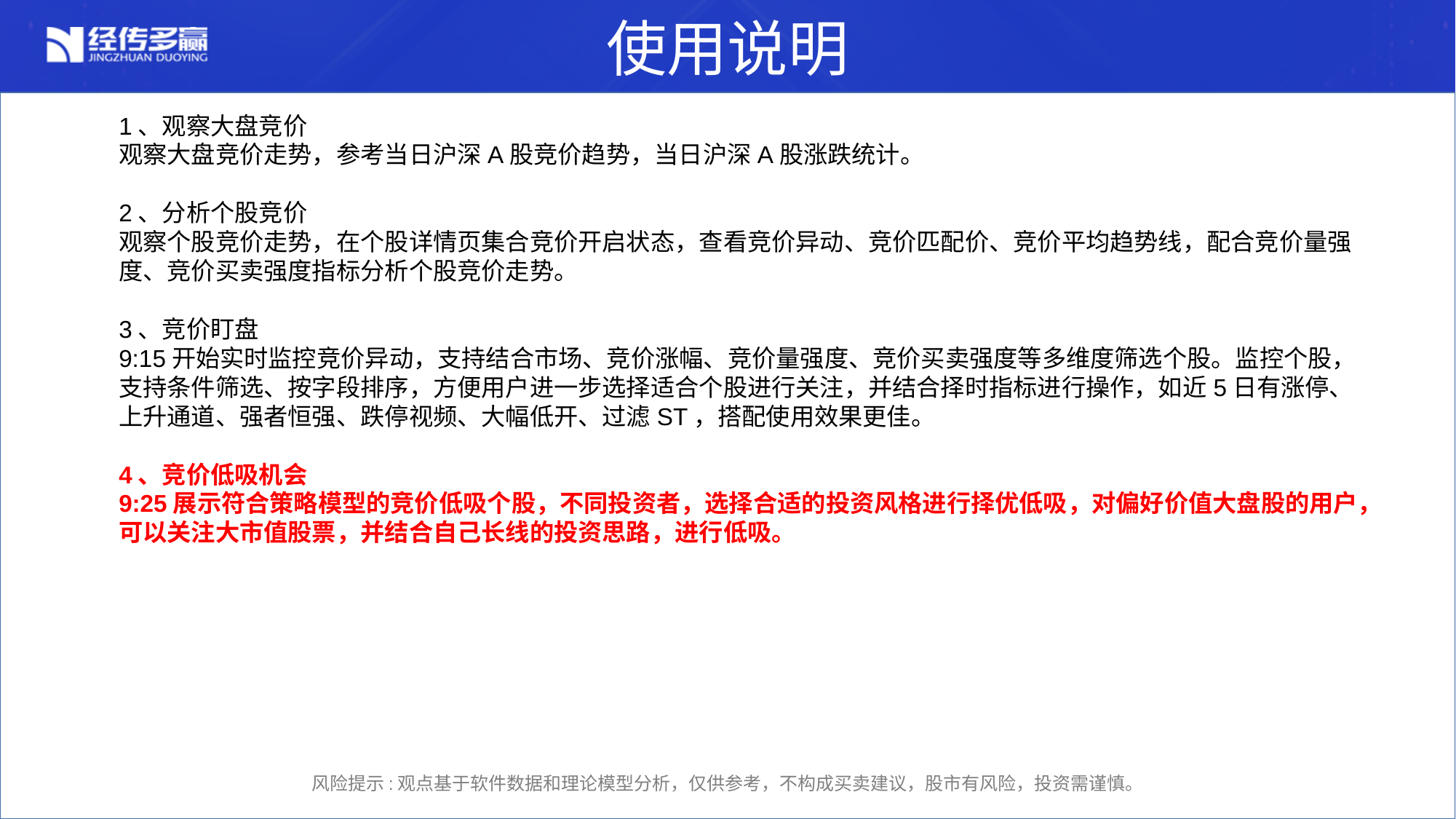

使用说明
1、观察大盘竞价
观察大盘竞价走势，参考当日沪深A股竞价趋势，当日沪深A股涨跌统计。

2、分析个股竞价
观察个股竞价走势，在个股详情页集合竞价开启状态，查看竞价异动、竞价匹配价、竞价平均趋势线，配合竞价量强度、竞价买卖强度指标分析个股竞价走势。

3、竞价盯盘
9:15开始实时监控竞价异动，支持结合市场、竞价涨幅、竞价量强度、竞价买卖强度等多维度筛选个股。监控个股，支持条件筛选、按字段排序，方便用户进一步选择适合个股进行关注，并结合择时指标进行操作，如近5日有涨停、上升通道、强者恒强、跌停视频、大幅低开、过滤ST，搭配使用效果更佳。

4、竞价低吸机会
9:25展示符合策略模型的竞价低吸个股，不同投资者，选择合适的投资风格进行择优低吸，对偏好价值大盘股的用户，可以关注大市值股票，并结合自己长线的投资思路，进行低吸。